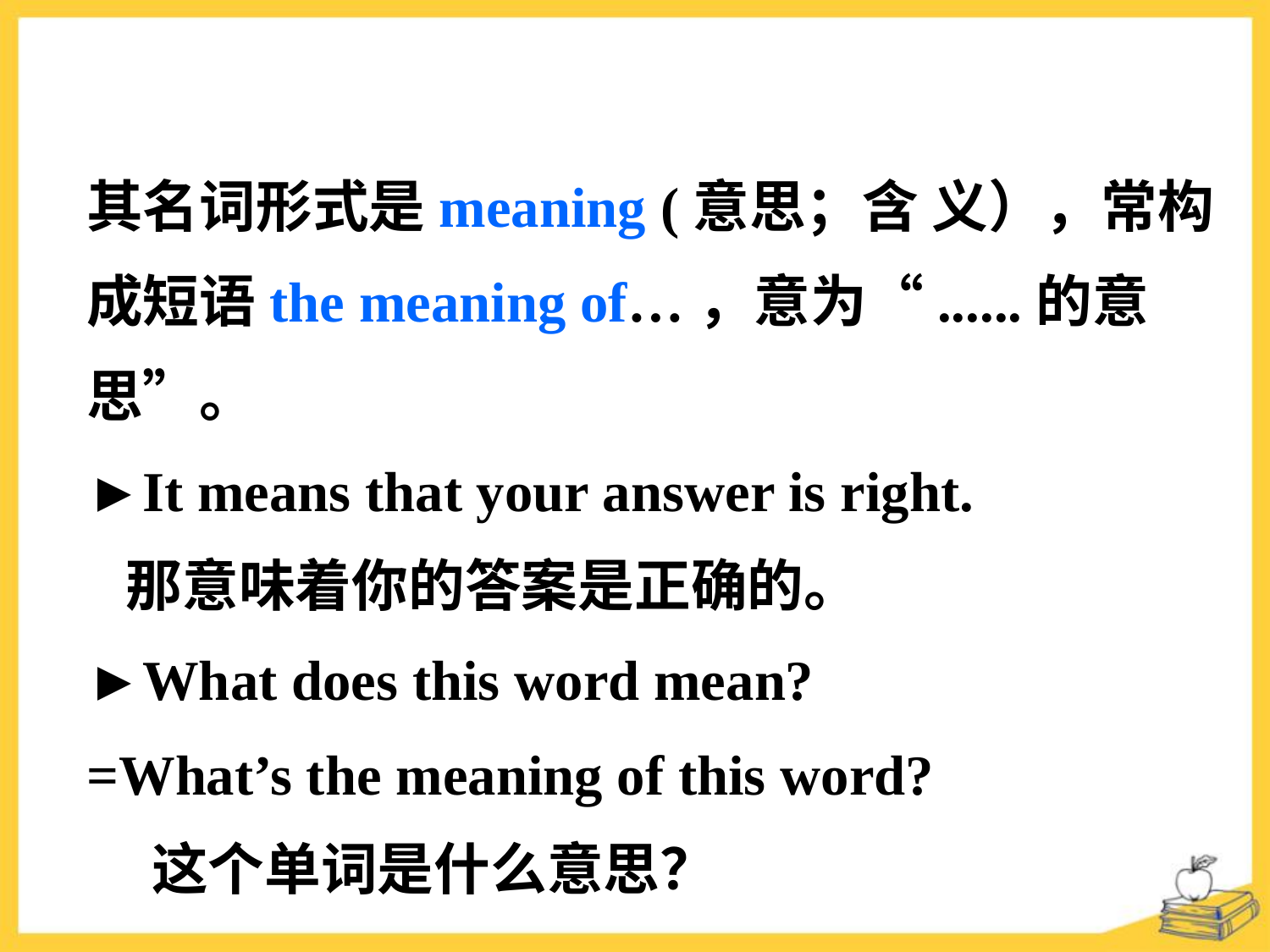

其名词形式是meaning (意思；含 义），常构
成短语the meaning of…，意为“......的意思”。
►It means that your answer is right.
  那意味着你的答案是正确的。
►What does this word mean?
=What’s the meaning of this word?
    这个单词是什么意思？